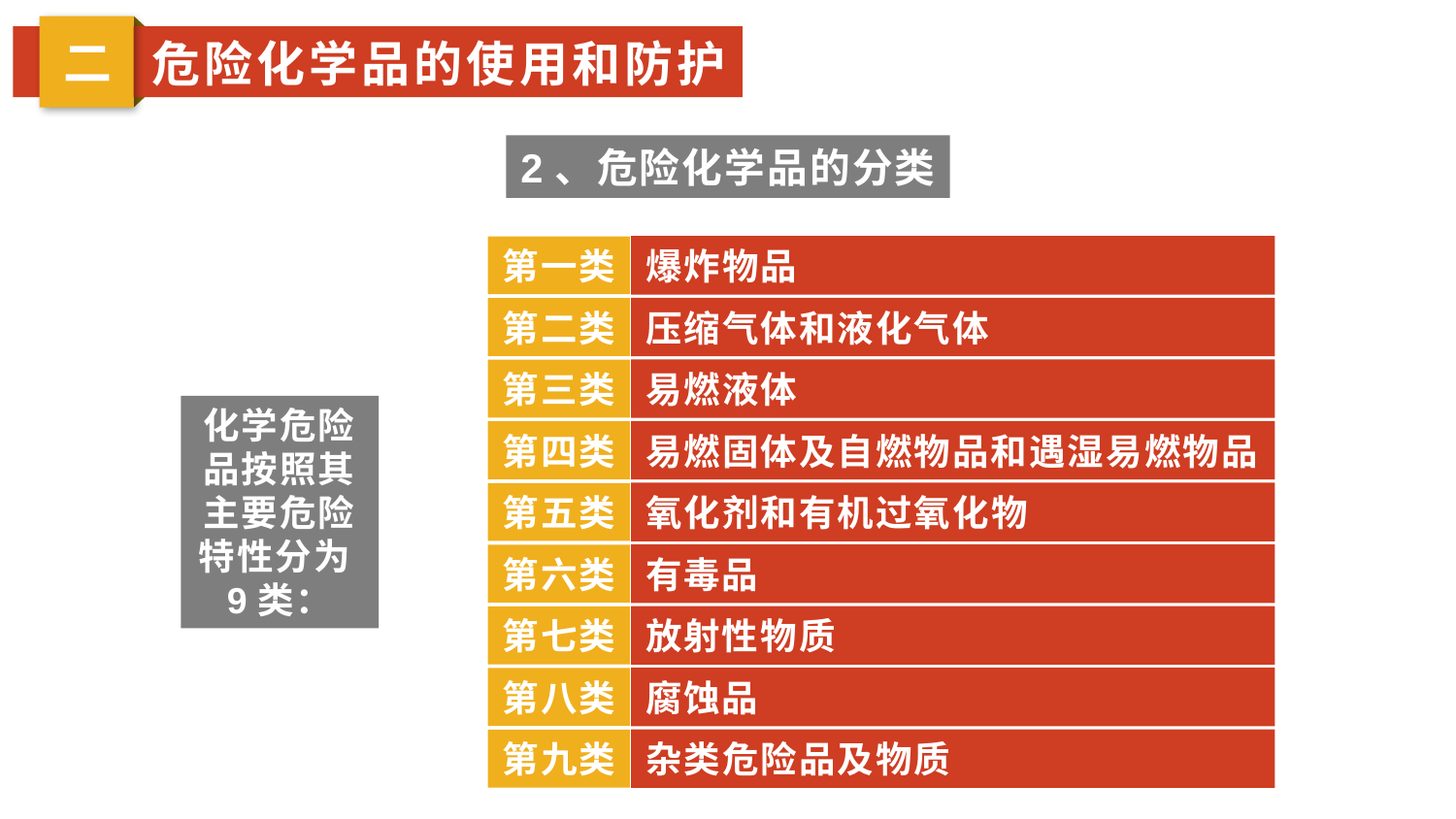

二

危险化学品的使用和防护

2、危险化学品的分类
第一类
第二类
第三类
第四类
第五类
第六类
第七类
第八类
第九类
爆炸物品
压缩气体和液化气体
易燃液体
易燃固体及自燃物品和遇湿易燃物品
氧化剂和有机过氧化物
有毒品
放射性物质
腐蚀品
杂类危险品及物质
化学危险品按照其主要危险特性分为9类：